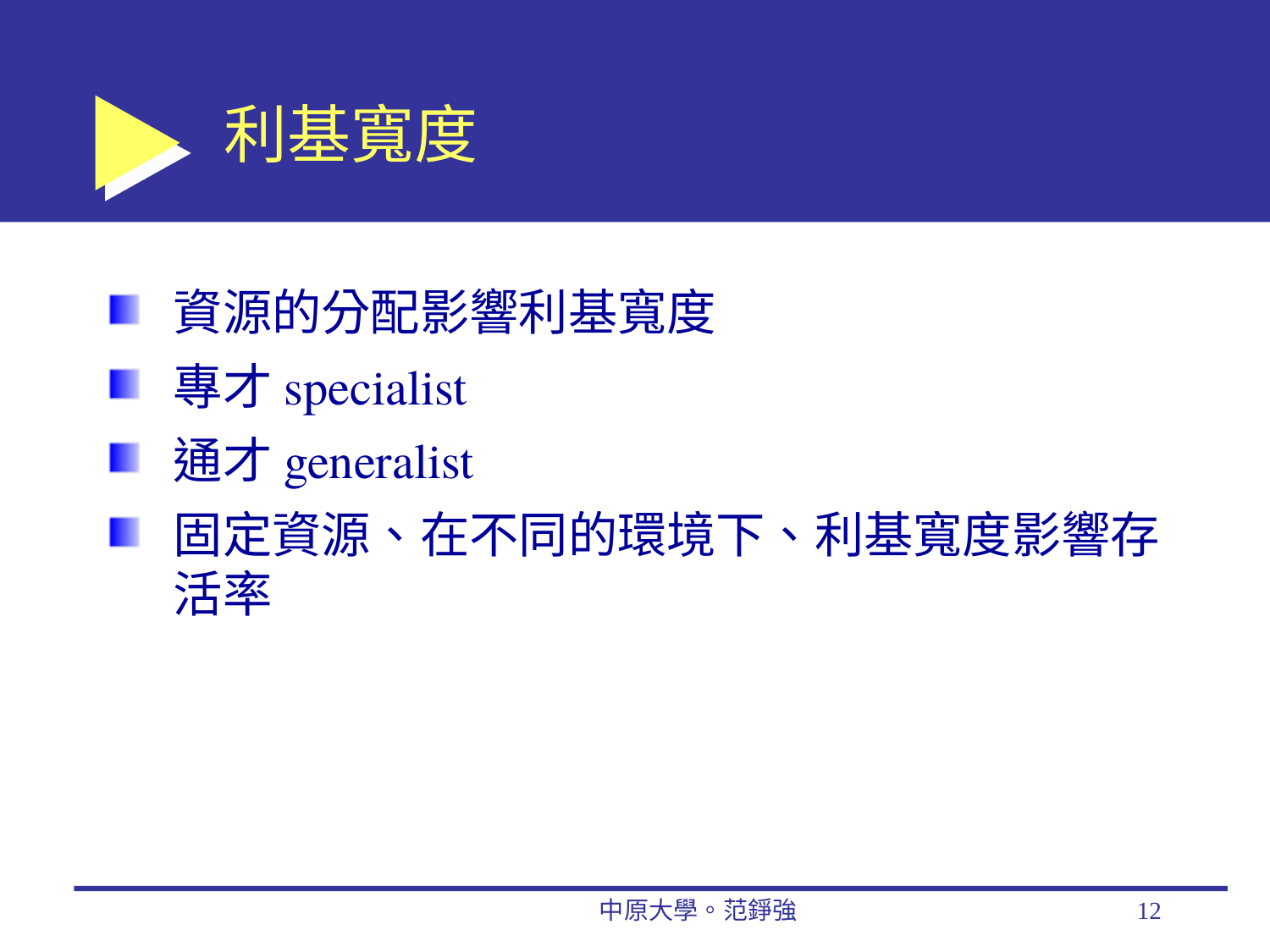

# 利基寬度
資源的分配影響利基寬度
專才specialist
通才generalist
固定資源、在不同的環境下、利基寬度影響存活率
中原大學。范錚強
12